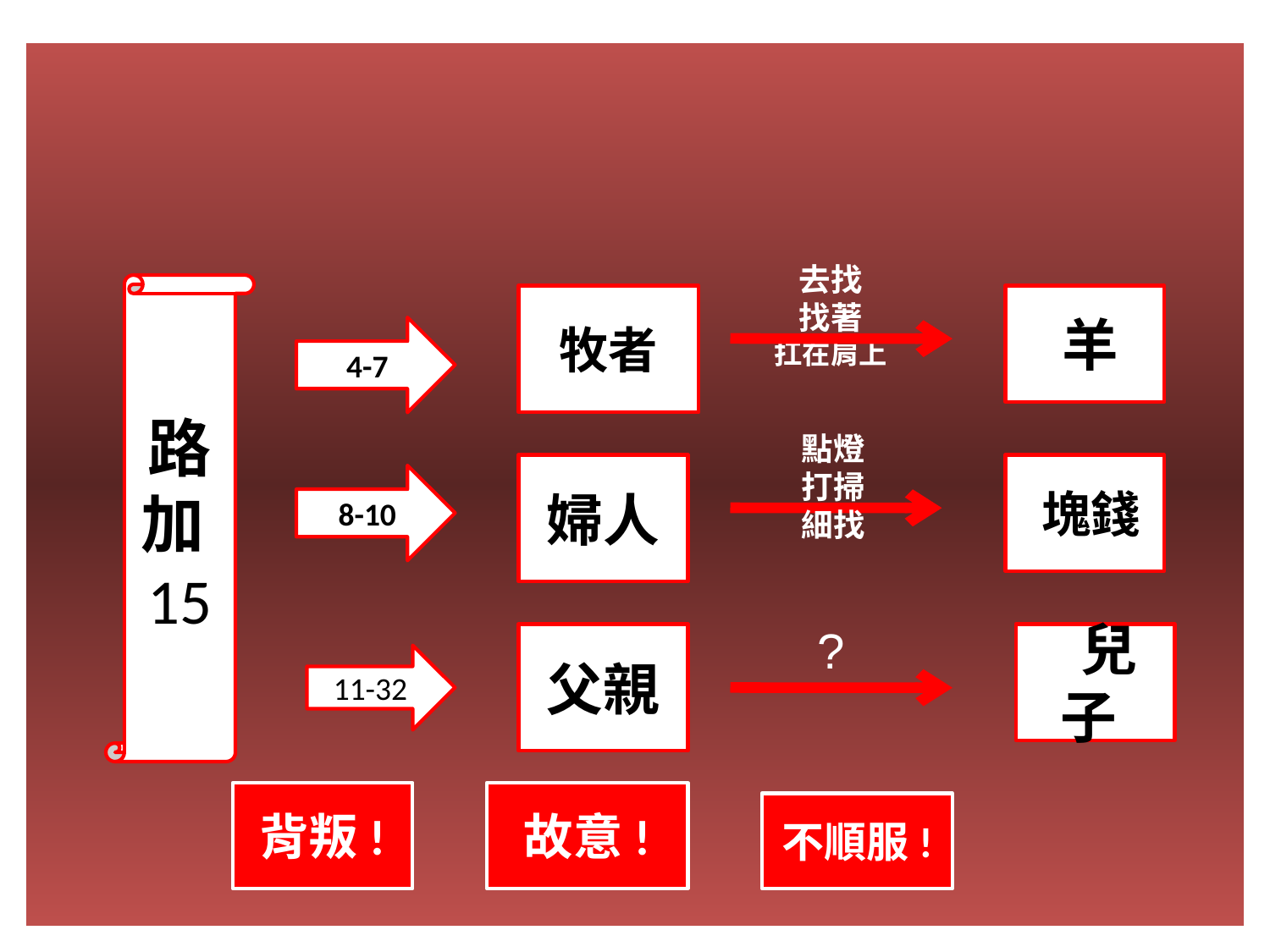

#
去找
找著
扛在肩上

路
加
15
牧者
 羊
 4-7
點燈
打掃
細找

婦人
 塊錢

 8-10

?
父親
 兒子
11-32
背叛!
故意!
不順服!